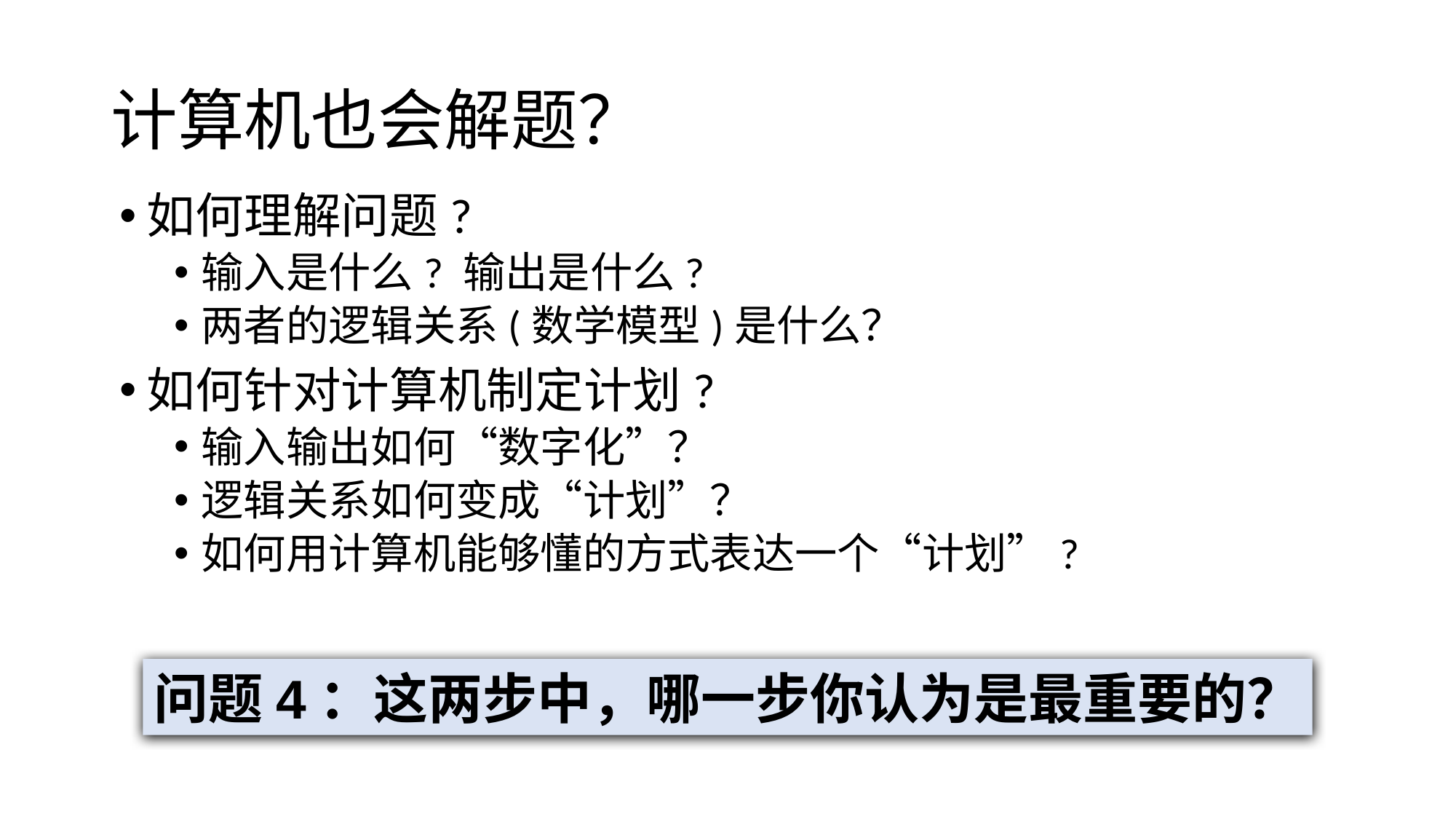

# 计算机也会解题？
如何理解问题?
输入是什么? 输出是什么?
两者的逻辑关系(数学模型)是什么？
如何针对计算机制定计划?
输入输出如何“数字化”？
逻辑关系如何变成“计划”？
如何用计算机能够懂的方式表达一个“计划”?
问题4：这两步中，哪一步你认为是最重要的？